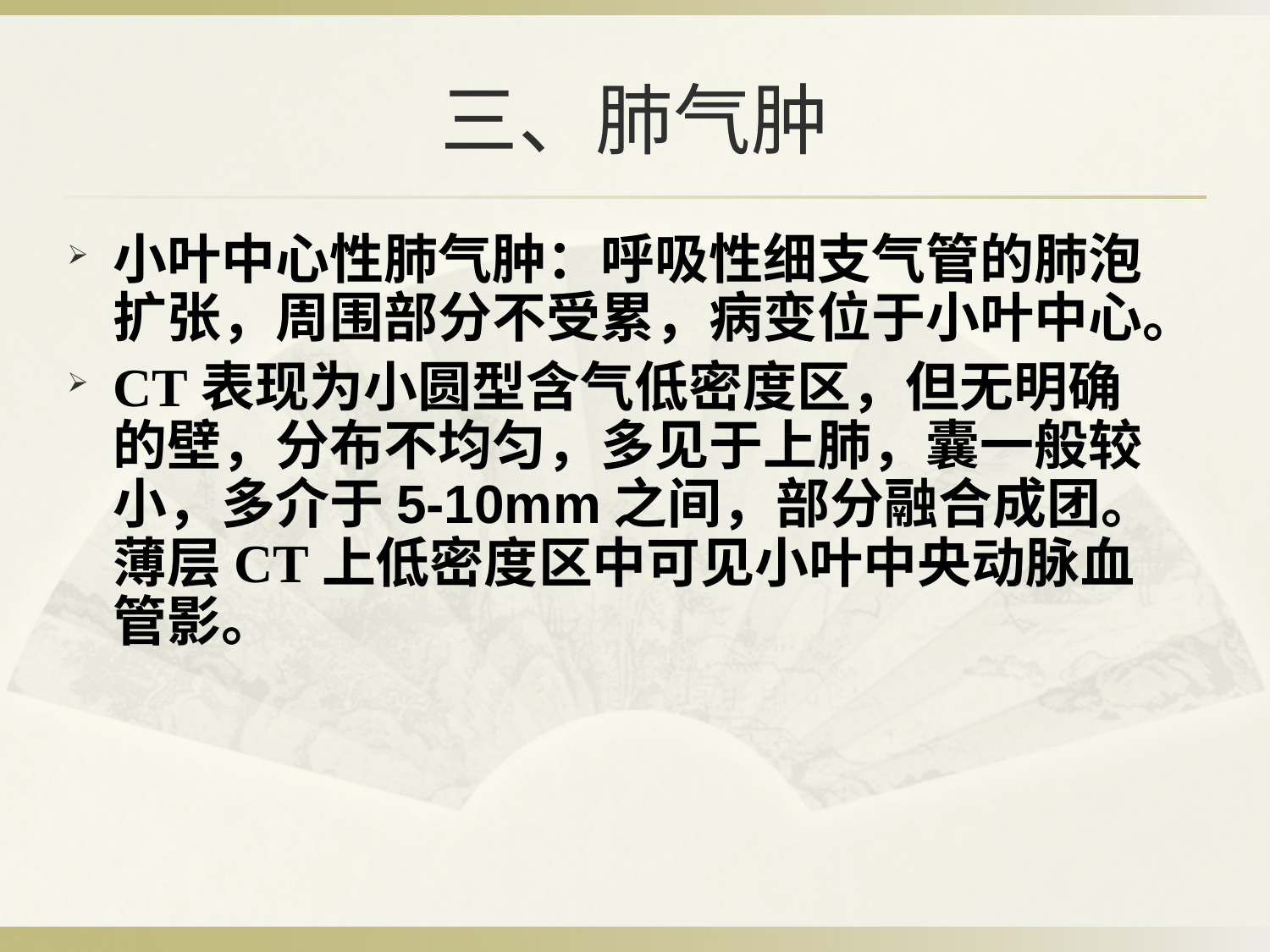

# 三、肺气肿
小叶中心性肺气肿：呼吸性细支气管的肺泡扩张，周围部分不受累，病变位于小叶中心。
CT表现为小圆型含气低密度区，但无明确的壁，分布不均匀，多见于上肺，囊一般较小，多介于5-10mm之间，部分融合成团。薄层CT上低密度区中可见小叶中央动脉血管影。